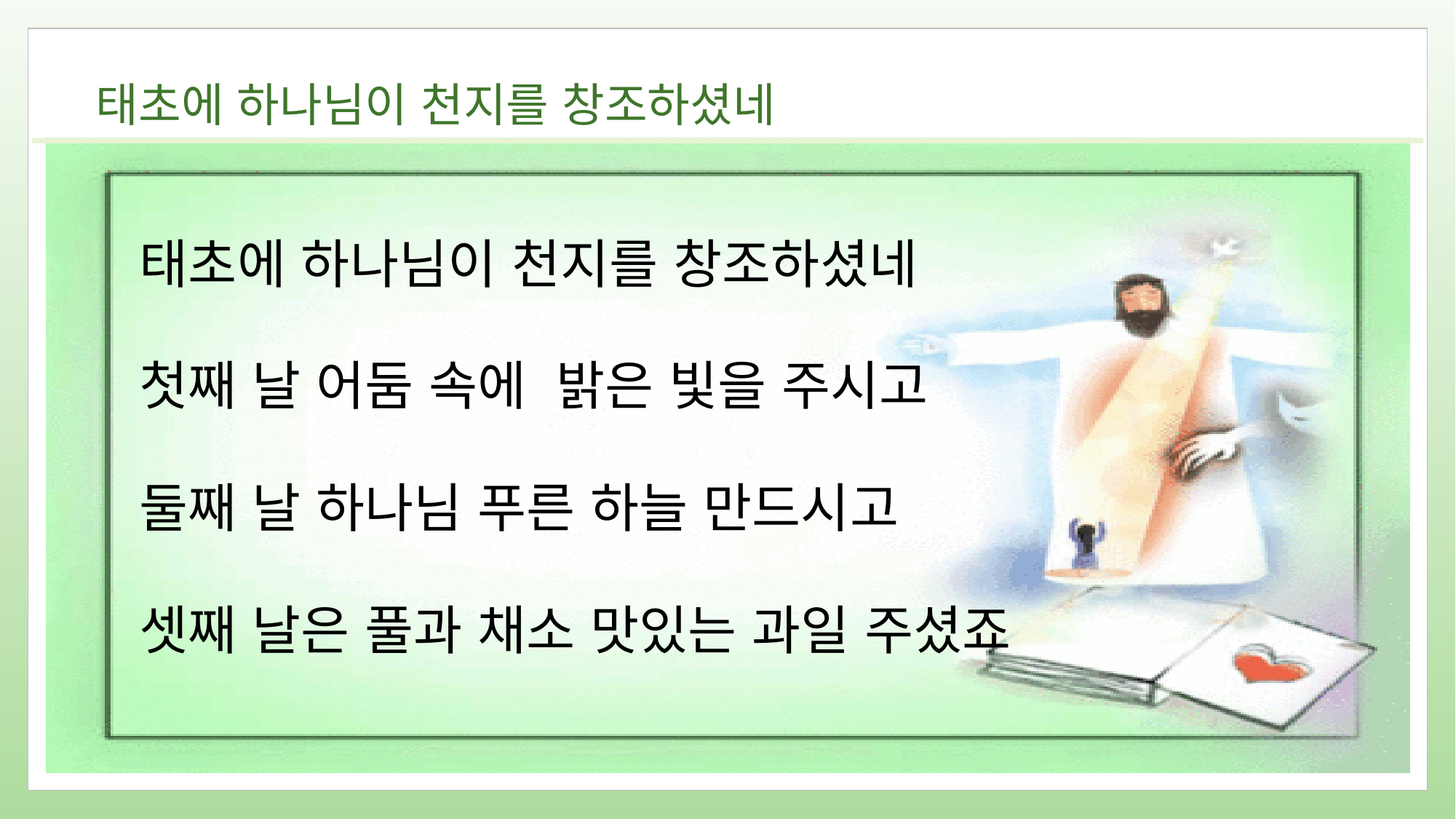

# 태초에 하나님이 천지를 창조하셨네

태초에 하나님이 천지를 창조하셨네
첫째 날 어둠 속에  밝은 빛을 주시고
둘째 날 하나님 푸른 하늘 만드시고
셋째 날은 풀과 채소 맛있는 과일 주셨죠